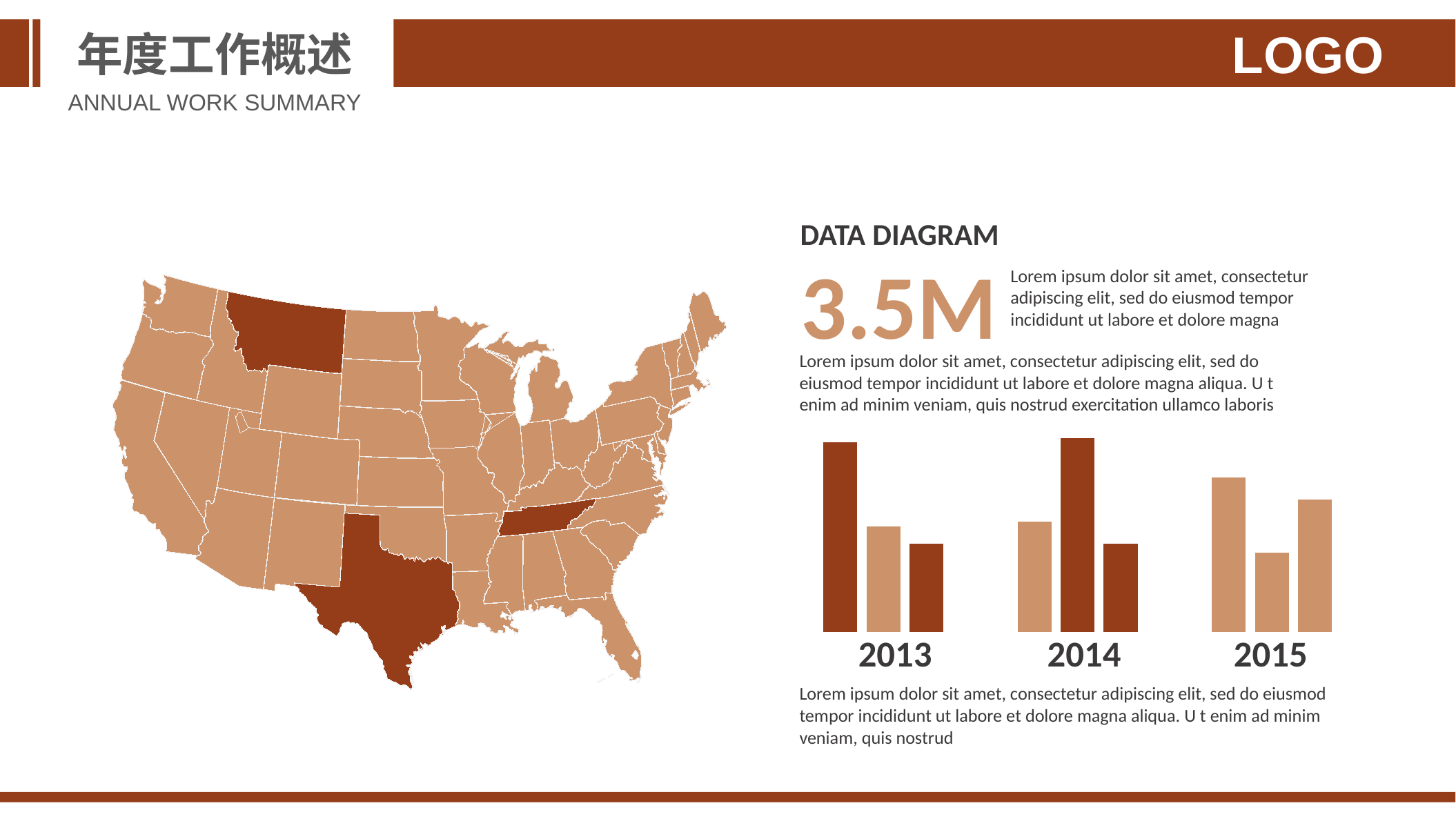

年度工作概述
LOGO
ANNUAL WORK SUMMARY
DATA DIAGRAM
3.5M
Lorem ipsum dolor sit amet, consectetur adipiscing elit, sed do eiusmod tempor incididunt ut labore et dolore magna

Lorem ipsum dolor sit amet, consectetur adipiscing elit, sed do eiusmod tempor incididunt ut labore et dolore magna aliqua. U t enim ad minim veniam, quis nostrud exercitation ullamco laboris

### Chart

| Category |  |  |  |
|---|---|---|---|
2013
2014
2015
Lorem ipsum dolor sit amet, consectetur adipiscing elit, sed do eiusmod tempor incididunt ut labore et dolore magna aliqua. U t enim ad minim veniam, quis nostrud